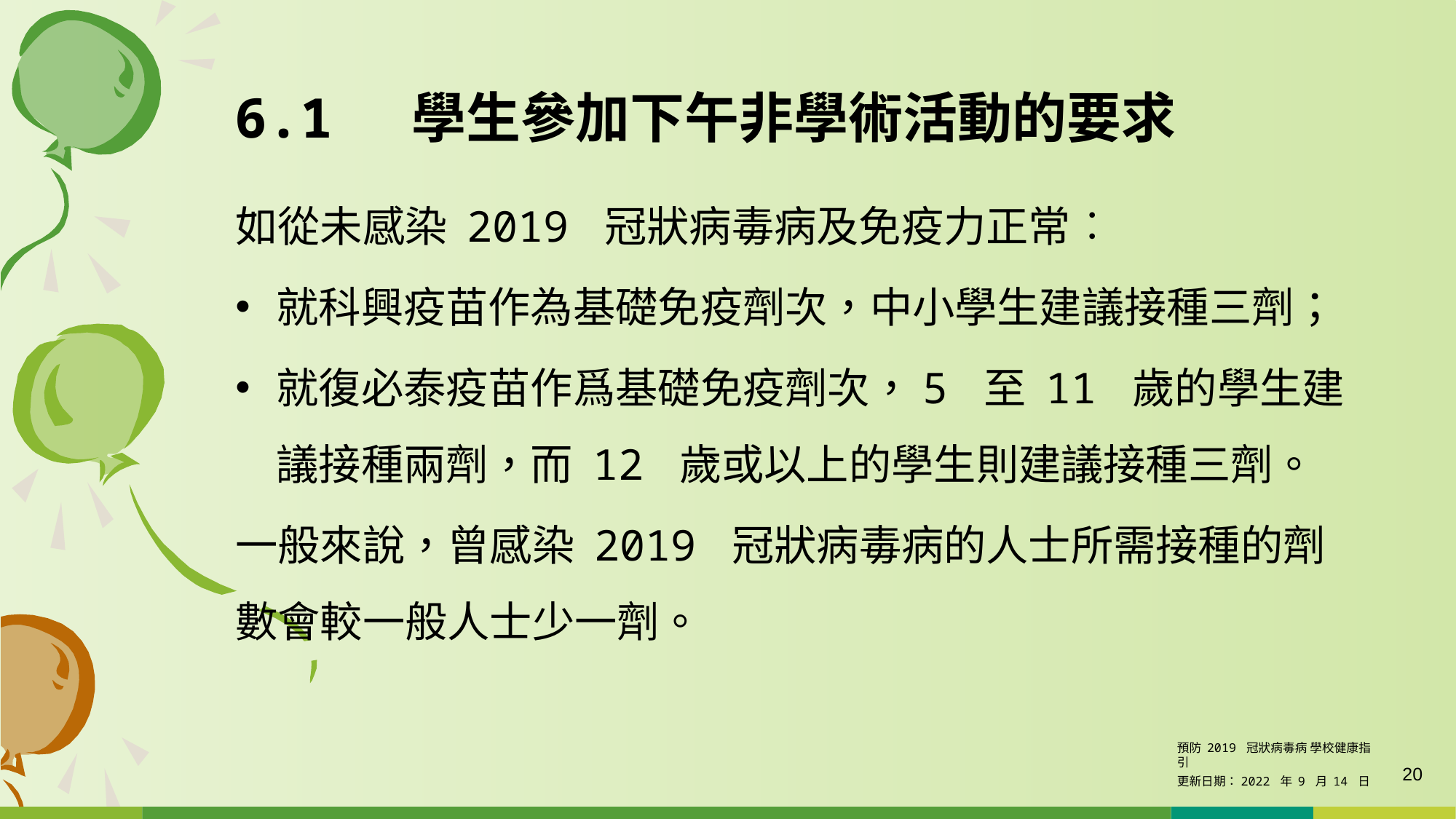

# 6.1  學生參加下午非學術活動的要求
如從未感染 2019 冠狀病毒病及免疫力正常︰
就科興疫苗作為基礎免疫劑次，中小學生建議接種三劑；
就復必泰疫苗作爲基礎免疫劑次，5 至 11 歲的學生建議接種兩劑，而 12 歲或以上的學生則建議接種三劑。
一般來說，曾感染 2019 冠狀病毒病的人士所需接種的劑數會較一般人士少一劑。
預防 2019 冠狀病毒病 學校健康指引
更新日期：2022 年 9 月 14 日
20